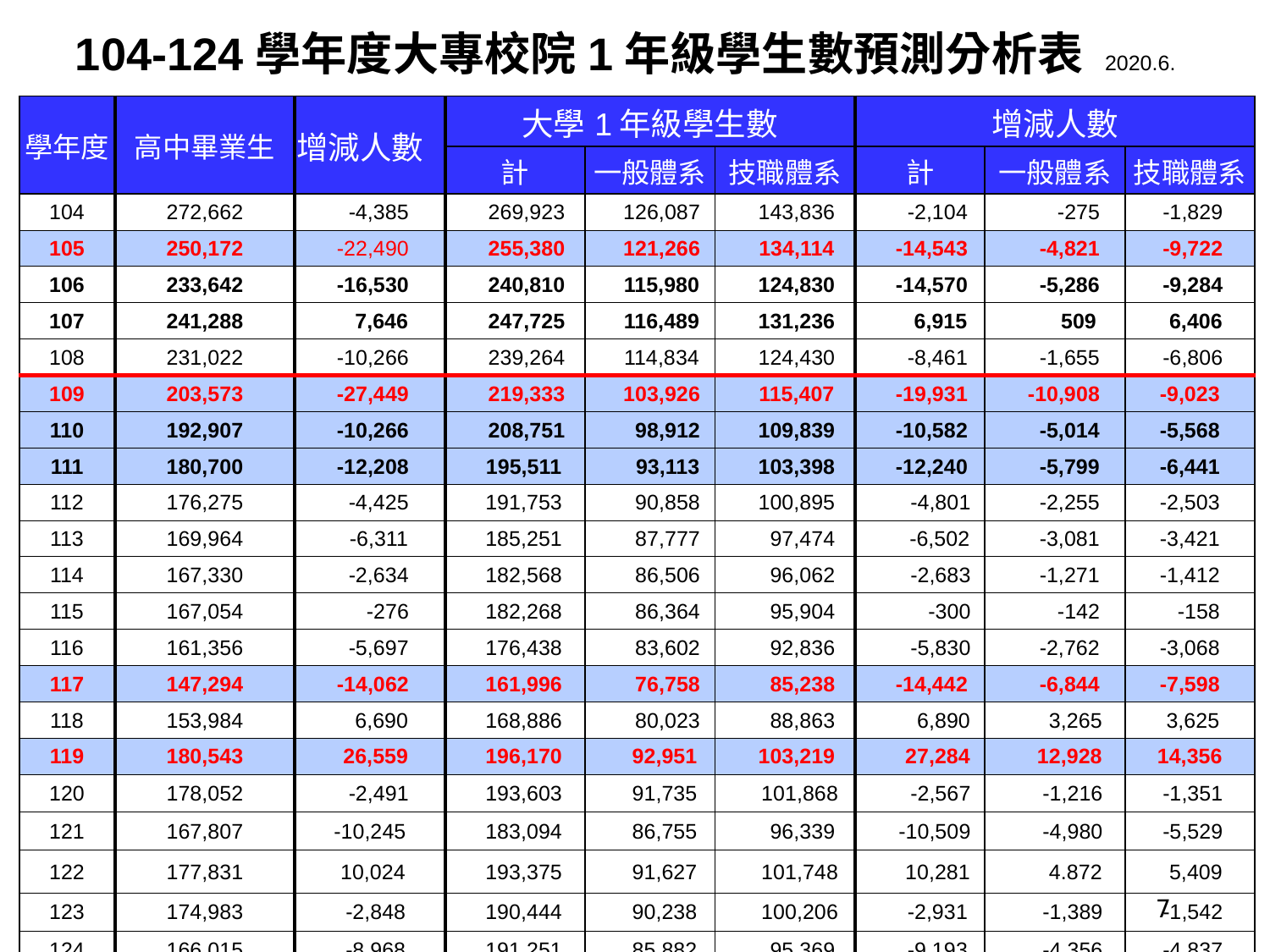

# 104-124學年度大專校院1年級學生數預測分析表 2020.6.
| 學年度 | 高中畢業生 | 增減人數 | 大學1年級學生數 |  |  | 增減人數 |  |  |
| --- | --- | --- | --- | --- | --- | --- | --- | --- |
|  |  |  | 計 | 一般體系 | 技職體系 | 計 | 一般體系 | 技職體系 |
| 104 | 272,662 | -4,385 | 269,923 | 126,087 | 143,836 | -2,104 | -275 | -1,829 |
| 105 | 250,172 | -22,490 | 255,380 | 121,266 | 134,114 | -14,543 | -4,821 | -9,722 |
| 106 | 233,642 | -16,530 | 240,810 | 115,980 | 124,830 | -14,570 | -5,286 | -9,284 |
| 107 | 241,288 | 7,646 | 247,725 | 116,489 | 131,236 | 6,915 | 509 | 6,406 |
| 108 | 231,022 | -10,266 | 239,264 | 114,834 | 124,430 | -8,461 | -1,655 | -6,806 |
| 109 | 203,573 | -27,449 | 219,333 | 103,926 | 115,407 | -19,931 | -10,908 | -9,023 |
| 110 | 192,907 | -10,266 | 208,751 | 98,912 | 109,839 | -10,582 | -5,014 | -5,568 |
| 111 | 180,700 | -12,208 | 195,511 | 93,113 | 103,398 | -12,240 | -5,799 | -6,441 |
| 112 | 176,275 | -4,425 | 191,753 | 90,858 | 100,895 | -4,801 | -2,255 | -2,503 |
| 113 | 169,964 | -6,311 | 185,251 | 87,777 | 97,474 | -6,502 | -3,081 | -3,421 |
| 114 | 167,330 | -2,634 | 182,568 | 86,506 | 96,062 | -2,683 | -1,271 | -1,412 |
| 115 | 167,054 | -276 | 182,268 | 86,364 | 95,904 | -300 | -142 | -158 |
| 116 | 161,356 | -5,697 | 176,438 | 83,602 | 92,836 | -5,830 | -2,762 | -3,068 |
| 117 | 147,294 | -14,062 | 161,996 | 76,758 | 85,238 | -14,442 | -6,844 | -7,598 |
| 118 | 153,984 | 6,690 | 168,886 | 80,023 | 88,863 | 6,890 | 3,265 | 3,625 |
| 119 | 180,543 | 26,559 | 196,170 | 92,951 | 103,219 | 27,284 | 12,928 | 14,356 |
| 120 | 178,052 | -2,491 | 193,603 | 91,735 | 101,868 | -2,567 | -1,216 | -1,351 |
| 121 | 167,807 | -10,245 | 183,094 | 86,755 | 96,339 | -10,509 | -4,980 | -5,529 |
| 122 | 177,831 | 10,024 | 193,375 | 91,627 | 101,748 | 10,281 | 4.872 | 5,409 |
| 123 | 174,983 | -2,848 | 190,444 | 90,238 | 100,206 | -2,931 | -1,389 | -1,542 |
| 124 | 166,015 | -8,968 | 191,251 | 85,882 | 95,369 | -9,193 | -4,356 | -4,837 |
7